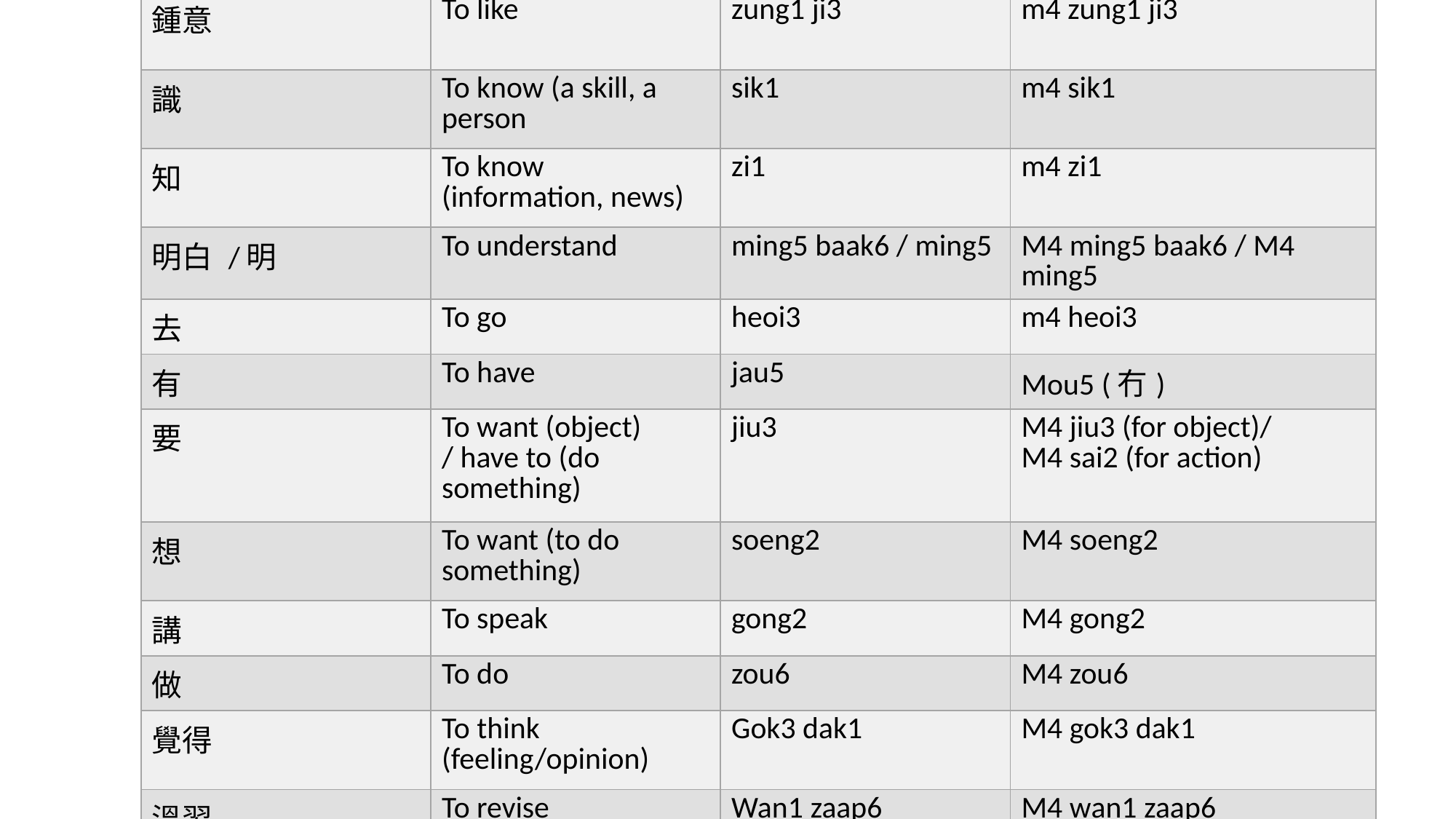

| 鍾意 | To like | zung1 ji3 | m4 zung1 ji3 |
| --- | --- | --- | --- |
| 識 | To know (a skill, a person | sik1 | m4 sik1 |
| 知 | To know (information, news) | zi1 | m4 zi1 |
| 明白 /明 | To understand | ming5 baak6 / ming5 | M4 ming5 baak6 / M4 ming5 |
| 去 | To go | heoi3 | m4 heoi3 |
| 有 | To have | jau5 | Mou5 (冇) |
| 要 | To want (object) / have to (do something) | jiu3 | M4 jiu3 (for object)/ M4 sai2 (for action) |
| 想 | To want (to do something) | soeng2 | M4 soeng2 |
| 講 | To speak | gong2 | M4 gong2 |
| 做 | To do | zou6 | M4 zou6 |
| 覺得 | To think (feeling/opinion) | Gok3 dak1 | M4 gok3 dak1 |
| 溫習 | To revise | Wan1 zaap6 | M4 wan1 zaap6 |